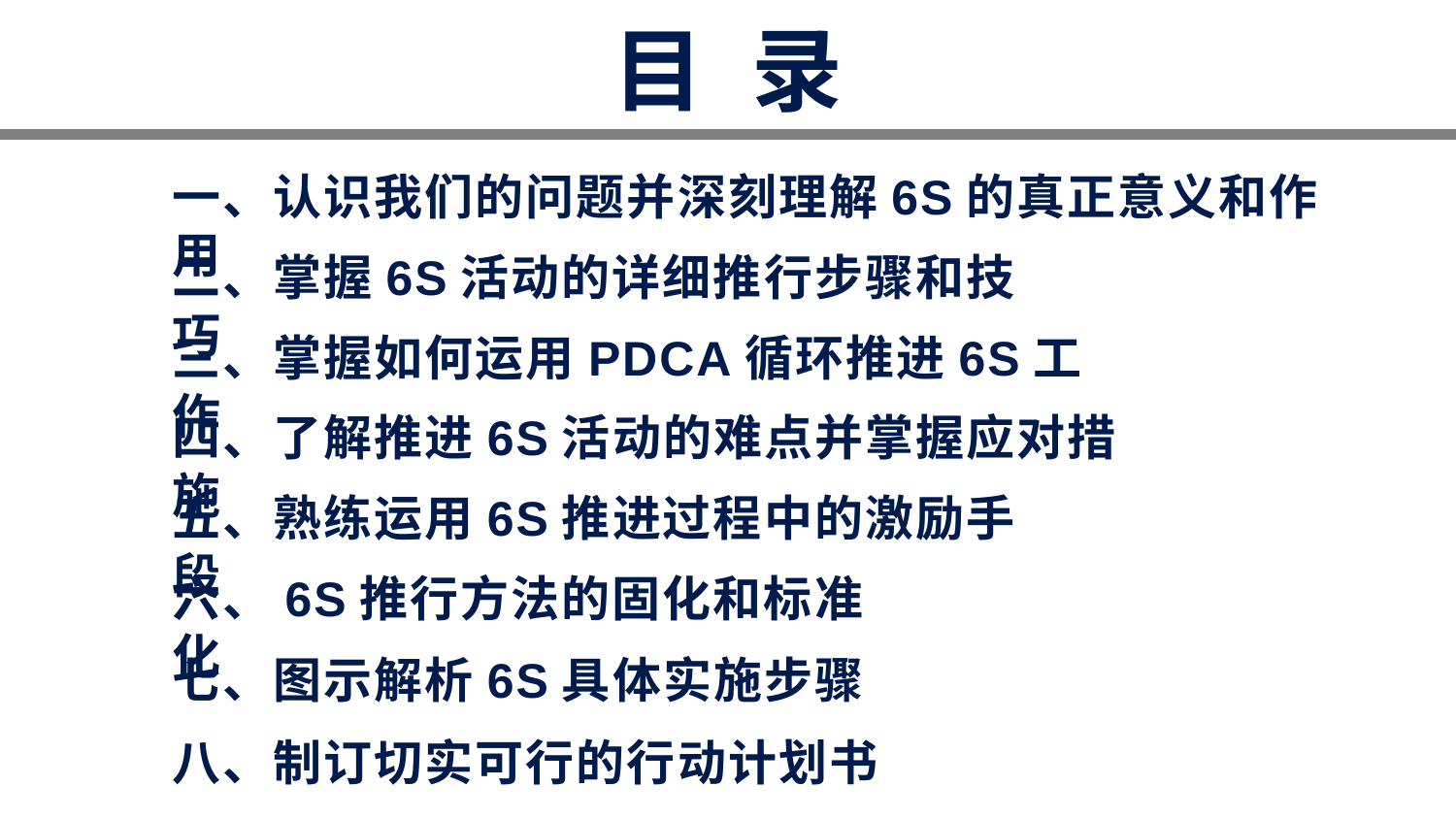

目  录
一、认识我们的问题并深刻理解6S的真正意义和作用
二、掌握6S活动的详细推行步骤和技巧
三、掌握如何运用PDCA循环推进6S工作
四、了解推进6S活动的难点并掌握应对措施
五、熟练运用6S推进过程中的激励手段
六、6S推行方法的固化和标准化
七、图示解析6S具体实施步骤
八、制订切实可行的行动计划书